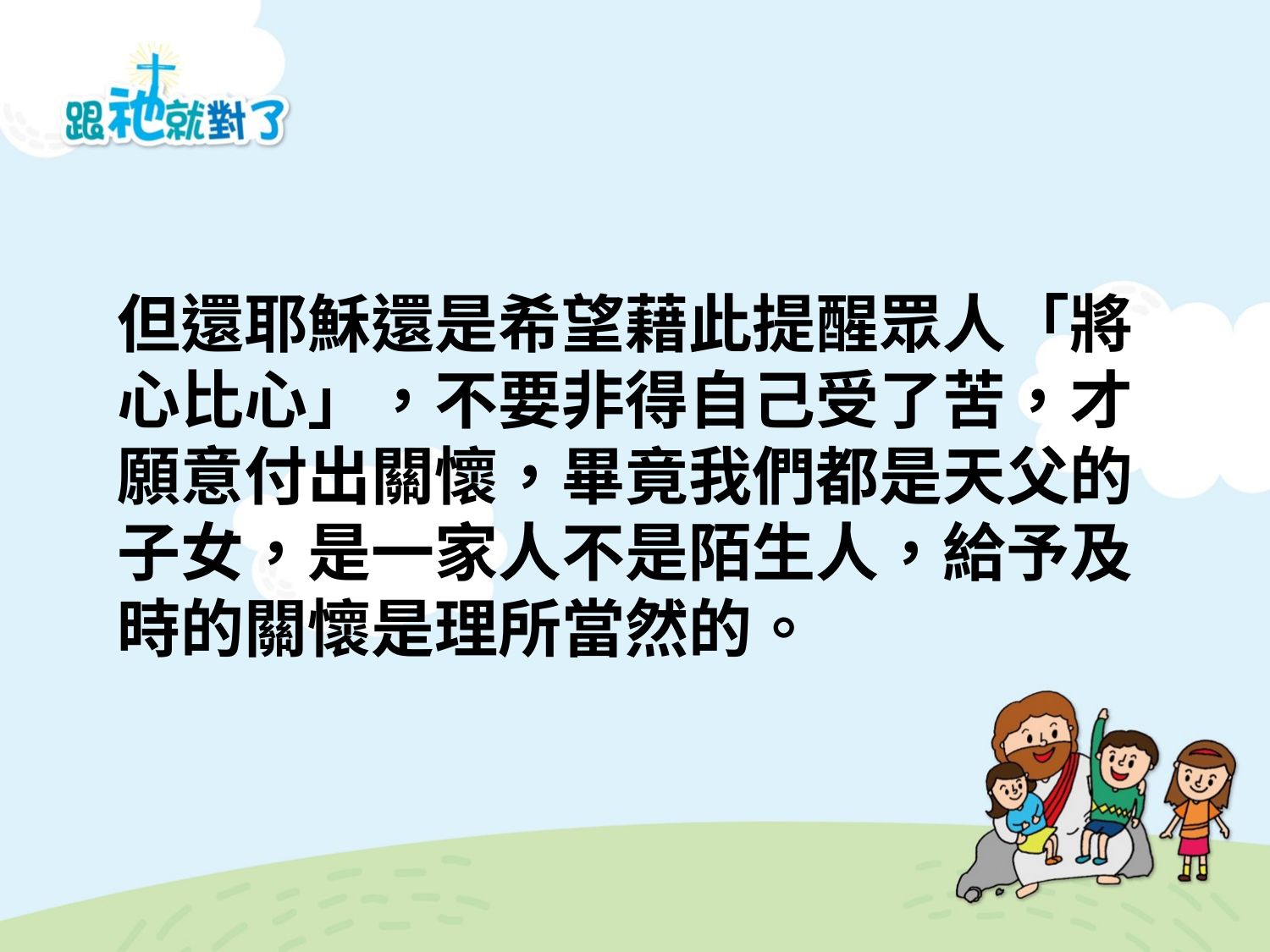

但還耶穌還是希望藉此提醒眾人「將心比心」，不要非得自己受了苦，才願意付出關懷，畢竟我們都是天父的子女，是一家人不是陌生人，給予及時的關懷是理所當然的。